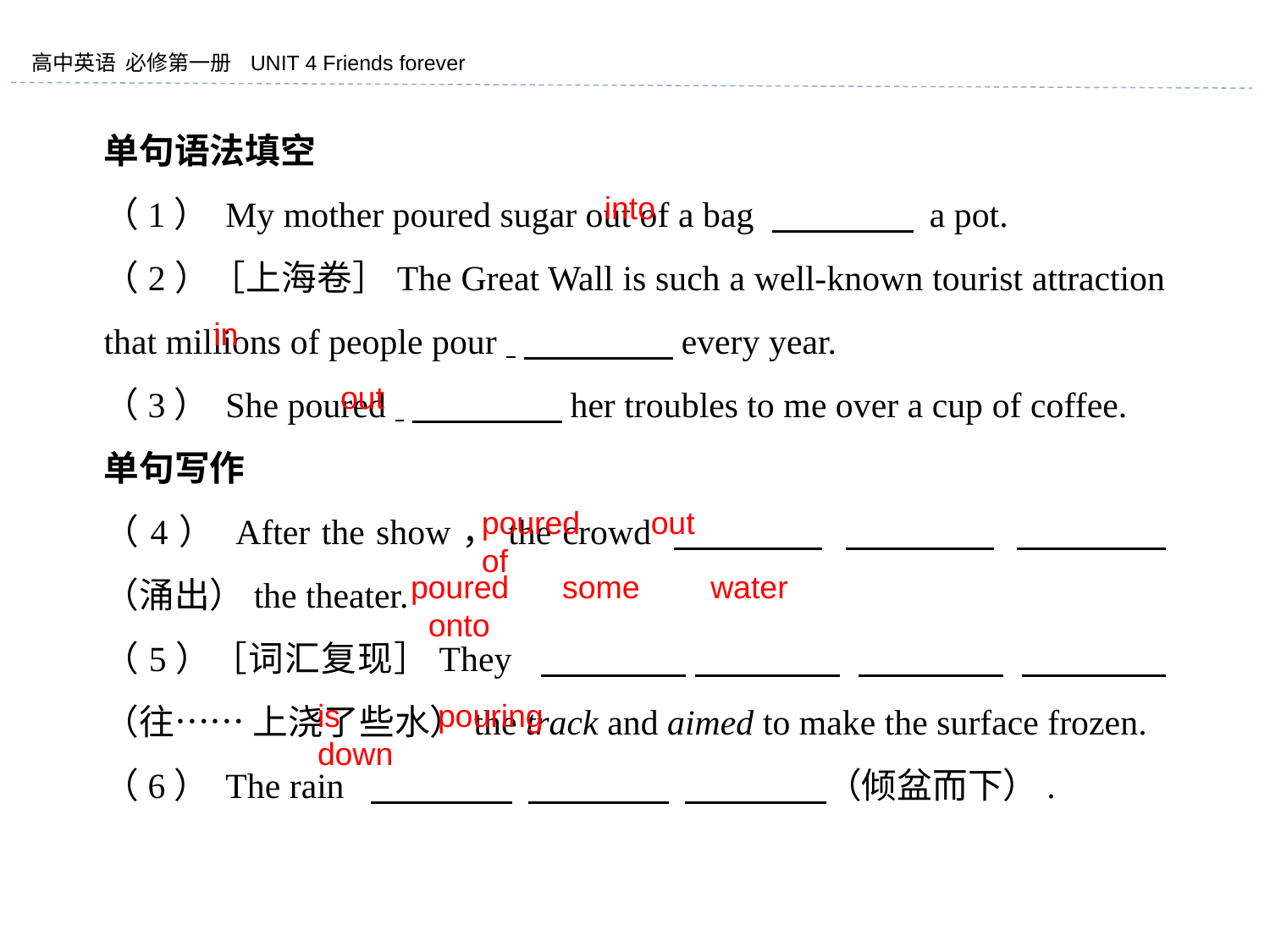

单句语法填空
（1） My mother poured sugar out of a bag 　　　　 a pot.
（2）［上海卷］The Great Wall is such a well-known tourist attraction that millions of people pour  　　　　 every year.
（3） She poured  　　　　 her troubles to me over a cup of coffee.
单句写作
（4） After the show，the crowd 　　　　  　　　　  　　　　（涌出）the theater.
（5）［词汇复现］They  　　　　 　　　　  　　　　  　　　　（往…… 上浇了些水）the track and aimed to make the surface frozen.
（6） The rain  　　　　  　　　　  　　　　（倾盆而下）.
into
in
out
poured        out            of
poured      some        water          onto
is           pouring     down